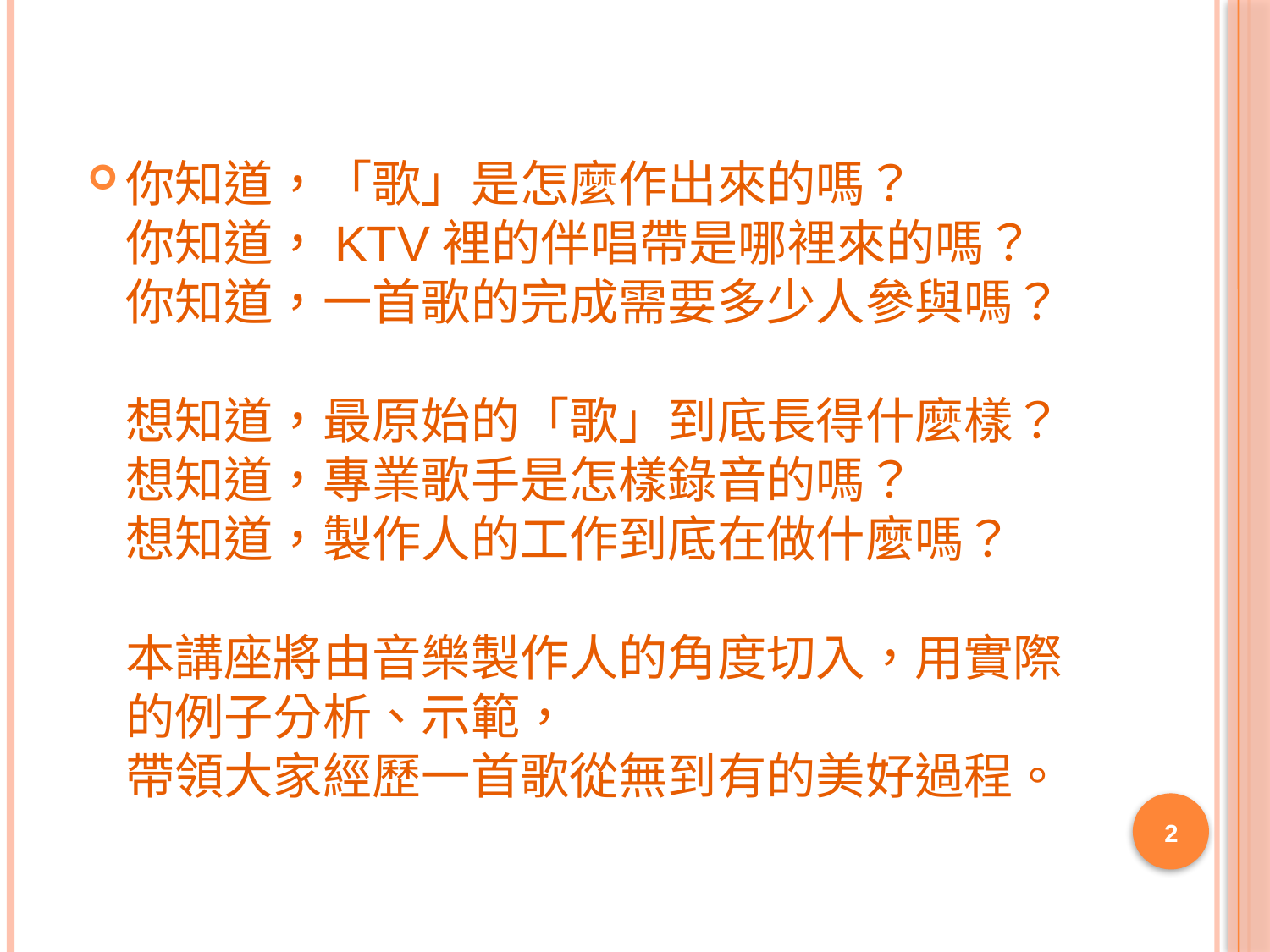

#
你知道，「歌」是怎麼作出來的嗎？
你知道，KTV裡的伴唱帶是哪裡來的嗎？
你知道，一首歌的完成需要多少人參與嗎？
想知道，最原始的「歌」到底長得什麼樣？
想知道，專業歌手是怎樣錄音的嗎？
想知道，製作人的工作到底在做什麼嗎？
本講座將由音樂製作人的角度切入，用實際的例子分析、示範，
帶領大家經歷一首歌從無到有的美好過程。

2